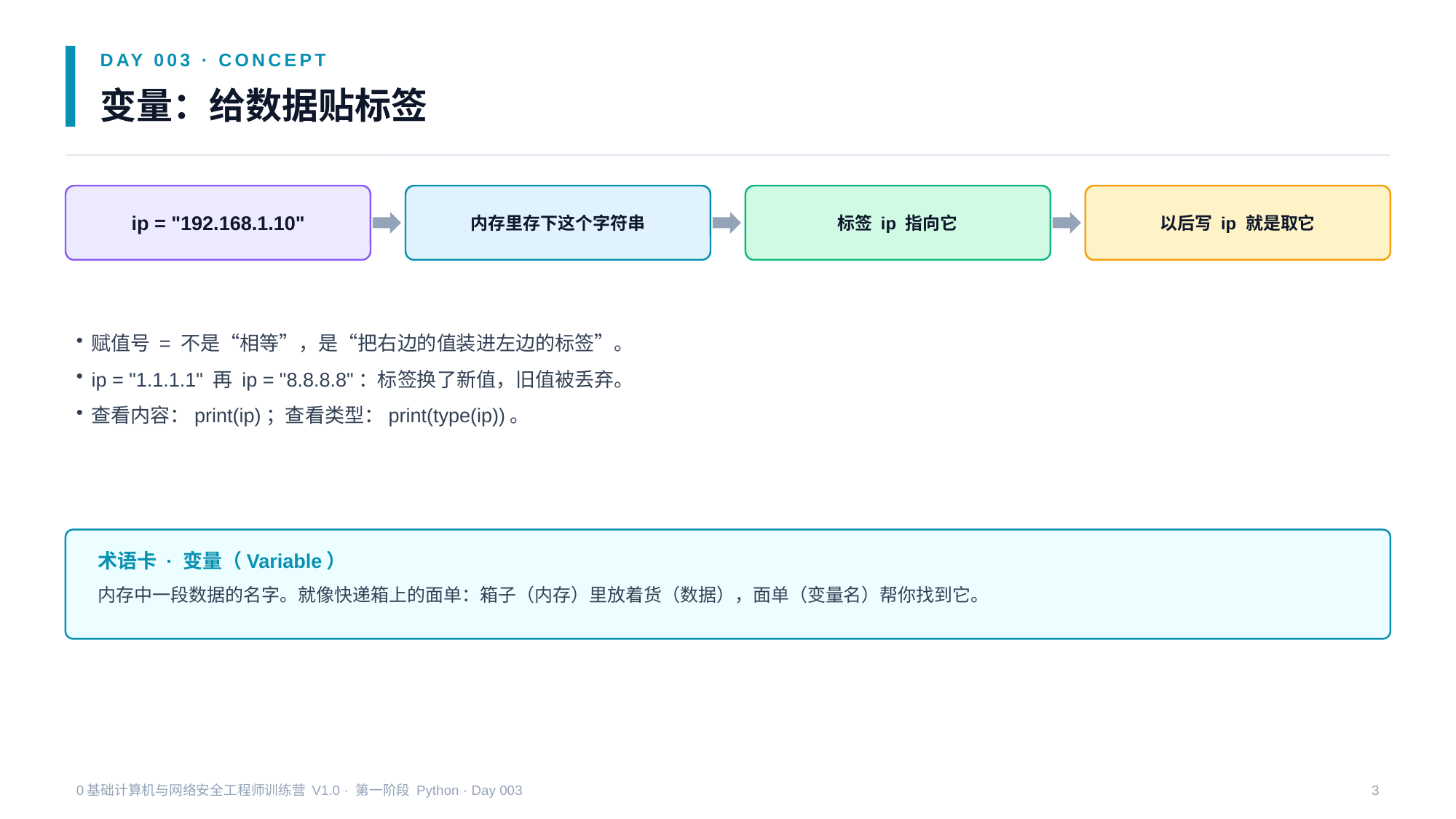

DAY 003 · CONCEPT

变量：给数据贴标签

ip = "192.168.1.10"

内存里存下这个字符串

标签 ip 指向它

以后写 ip 就是取它

赋值号 = 不是“相等”，是“把右边的值装进左边的标签”。
ip = "1.1.1.1" 再 ip = "8.8.8.8"：标签换了新值，旧值被丢弃。
查看内容：print(ip)；查看类型：print(type(ip))。

术语卡 · 变量（Variable）
内存中一段数据的名字。就像快递箱上的面单：箱子（内存）里放着货（数据），面单（变量名）帮你找到它。
0基础计算机与网络安全工程师训练营 V1.0 · 第一阶段 Python · Day 003
3